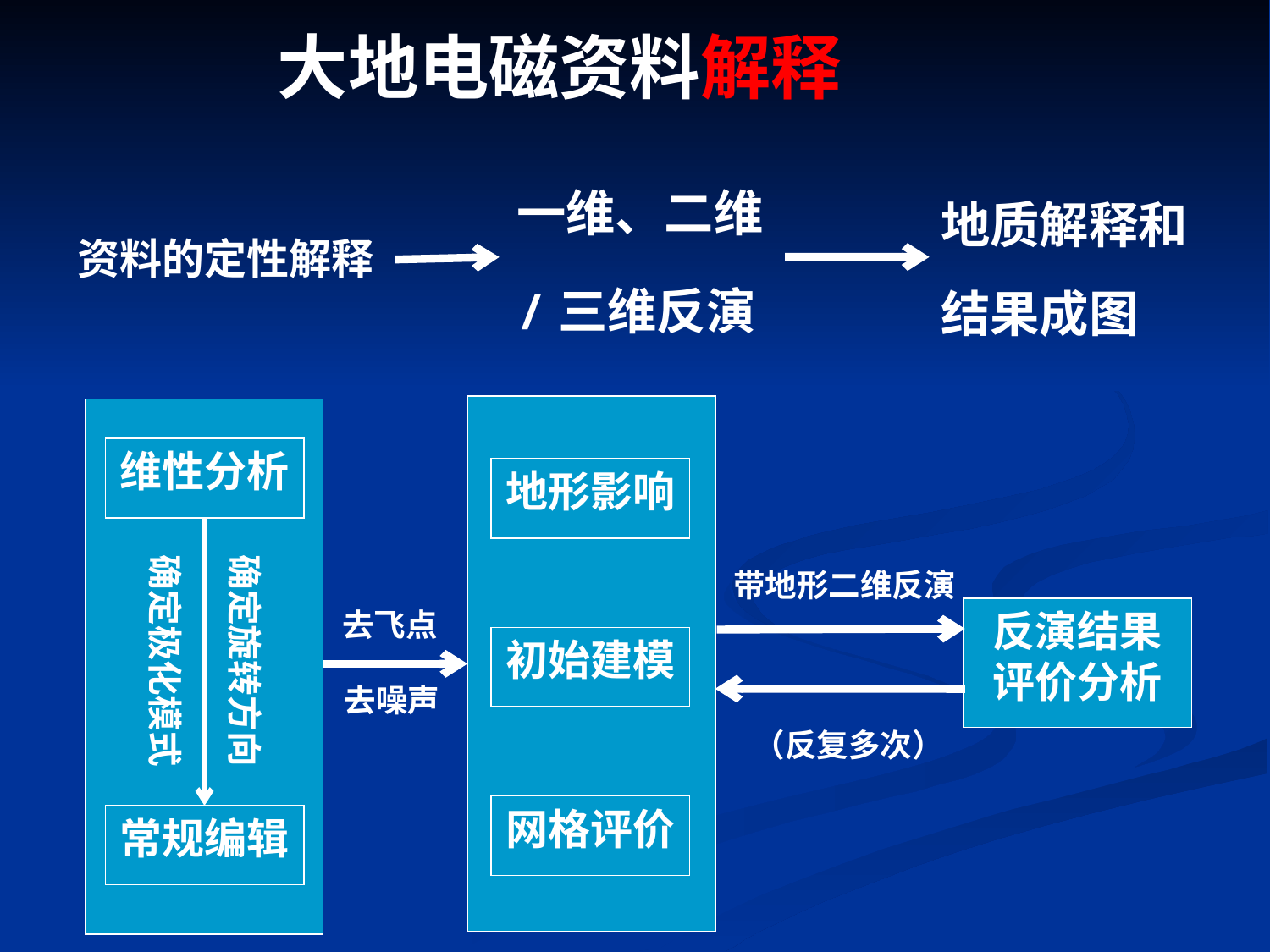

大地电磁资料解释
一维、二维
/三维反演
地质解释和结果成图
资料的定性解释

维性分析
确定极化模式
确定旋转方向
常规编辑
地形影响
带地形二维反演
反演结果
评价分析
去飞点
初始建模
去噪声
（反复多次）
网格评价